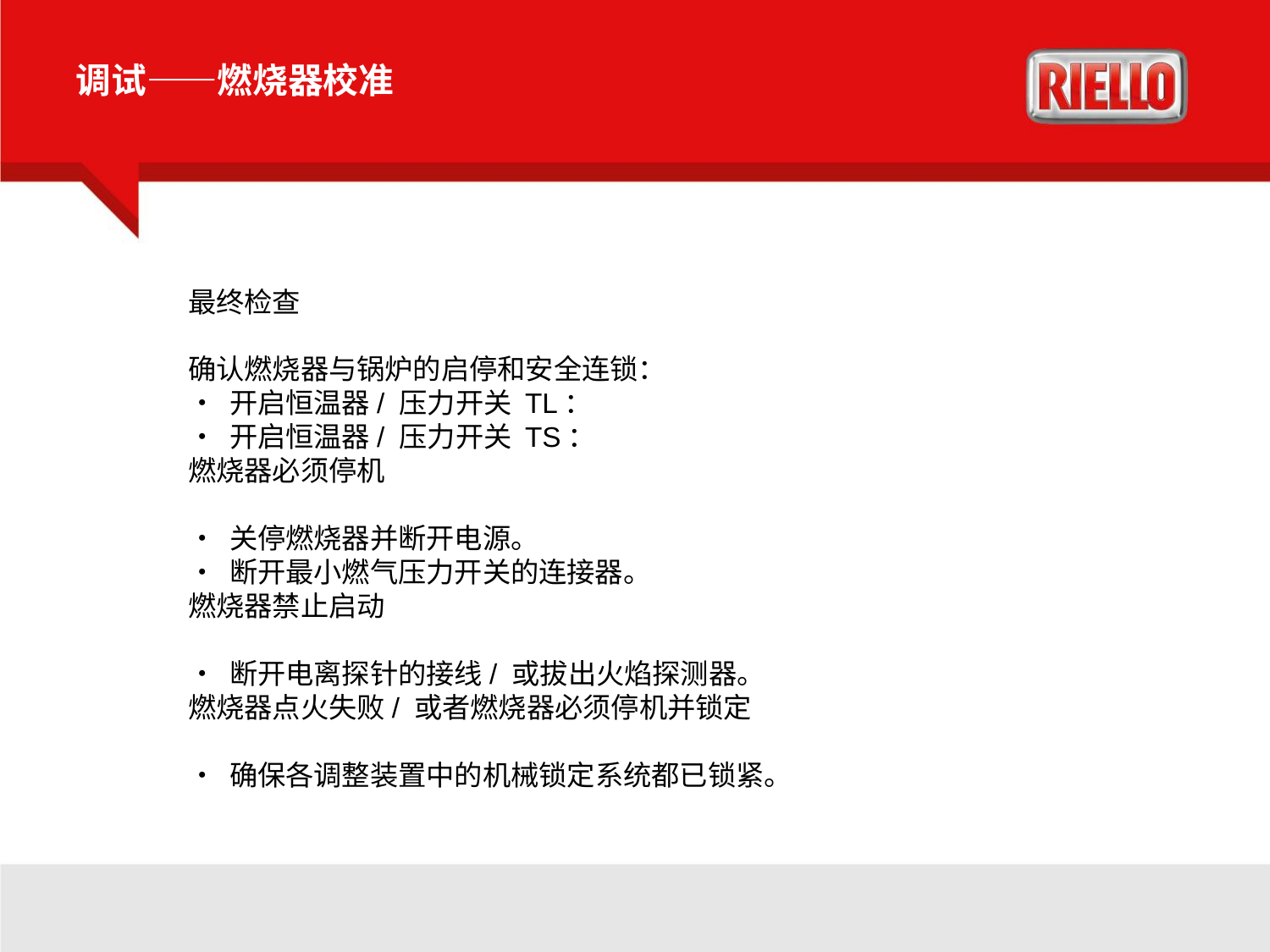

调试——燃烧器校准
最终检查

确认燃烧器与锅炉的启停和安全连锁：
• 开启恒温器/ 压力开关 TL：
• 开启恒温器/ 压力开关 TS：
燃烧器必须停机

• 关停燃烧器并断开电源。
• 断开最小燃气压力开关的连接器。
燃烧器禁止启动

• 断开电离探针的接线/ 或拔出火焰探测器。
燃烧器点火失败/ 或者燃烧器必须停机并锁定

• 确保各调整装置中的机械锁定系统都已锁紧。